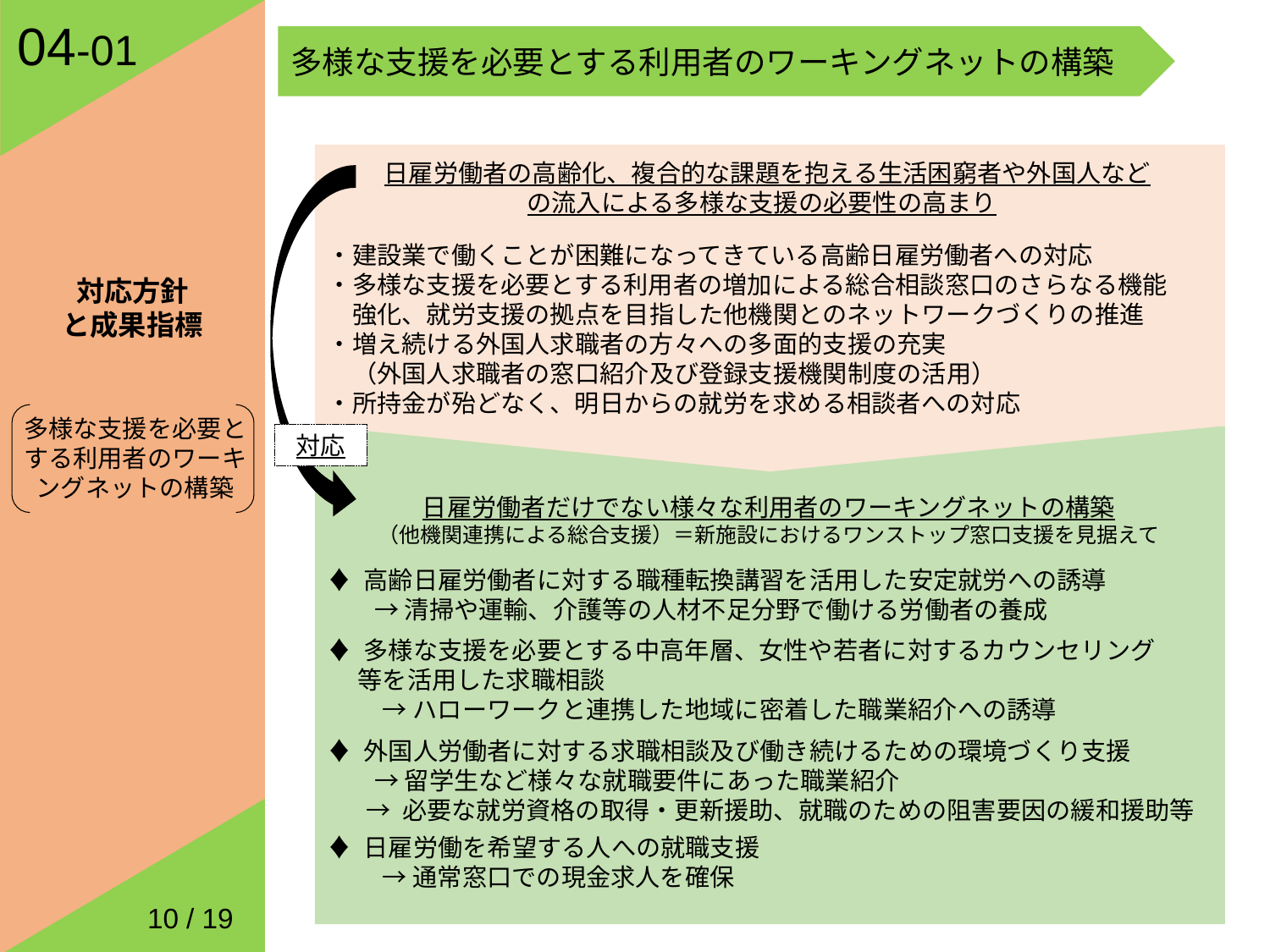

対応方針
と成果指標

04-01
多様な支援を必要とする利用者のワーキングネットの構築
日雇労働者の高齢化、複合的な課題を抱える生活困窮者や外国人など
の流入による多様な支援の必要性の高まり

・建設業で働くことが困難になってきている高齢日雇労働者への対応
・多様な支援を必要とする利用者の増加による総合相談窓口のさらなる機能
　強化、就労支援の拠点を目指した他機関とのネットワークづくりの推進
・増え続ける外国人求職者の方々への多面的支援の充実
　（外国人求職者の窓口紹介及び登録支援機関制度の活用）
・所持金が殆どなく、明日からの就労を求める相談者への対応

多様な支援を必要とする利用者のワーキングネットの構築

対応

日雇労働者だけでない様々な利用者のワーキングネットの構築
（他機関連携による総合支援）＝新施設におけるワンストップ窓口支援を見据えて
♦ 高齢日雇労働者に対する職種転換講習を活用した安定就労への誘導
　    → 清掃や運輸、介護等の人材不足分野で働ける労働者の養成
♦ 多様な支援を必要とする中高年層、女性や若者に対するカウンセリング
　 等を活用した求職相談
　　 → ハローワークと連携した地域に密着した職業紹介への誘導
♦ 外国人労働者に対する求職相談及び働き続けるための環境づくり支援
　    → 留学生など様々な就職要件にあった職業紹介
       → 必要な就労資格の取得・更新援助、就職のための阻害要因の緩和援助等

♦ 日雇労働を希望する人への就職支援
　　 → 通常窓口での現金求人を確保
10 / 19